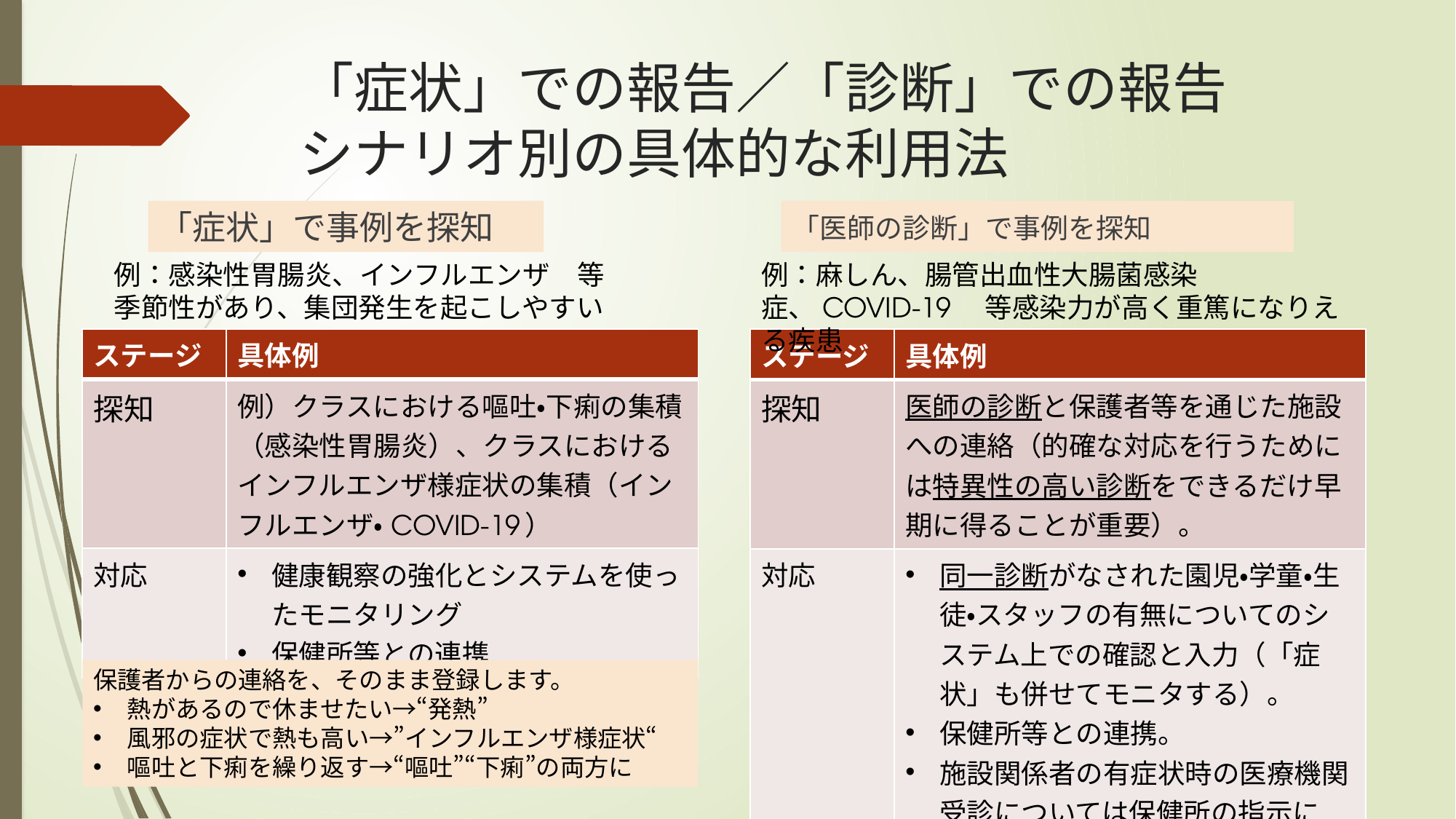

# 「症状」での報告／「診断」での報告 シナリオ別の具体的な利用法
「医師の診断」で事例を探知
「症状」で事例を探知
例：感染性胃腸炎、インフルエンザ　等
季節性があり、集団発生を起こしやすい
例：麻しん、腸管出血性大腸菌感染症、COVID-19　等感染力が高く重篤になりえる疾患
| ステージ | 具体例 |
| --- | --- |
| 探知 | 例）クラスにおける嘔吐・下痢の集積（感染性胃腸炎）、クラスにおけるインフルエンザ様症状の集積（インフルエンザ・COVID-19） |
| 対応 | 健康観察の強化とシステムを使ったモニタリング 保健所等との連携 |
| ステージ | 具体例 |
| --- | --- |
| 探知 | 医師の診断と保護者等を通じた施設への連絡（的確な対応を行うためには特異性の高い診断をできるだけ早期に得ることが重要）。 |
| 対応 | 同一診断がなされた園児・学童・生徒・スタッフの有無についてのシステム上での確認と入力（「症状」も併せてモニタする）。 保健所等との連携。 施設関係者の有症状時の医療機関受診については保健所の指示に従ってください。 |
保護者からの連絡を、そのまま登録します。
熱があるので休ませたい→“発熱”
風邪の症状で熱も高い→”インフルエンザ様症状“
嘔吐と下痢を繰り返す→“嘔吐”“下痢”の両方に